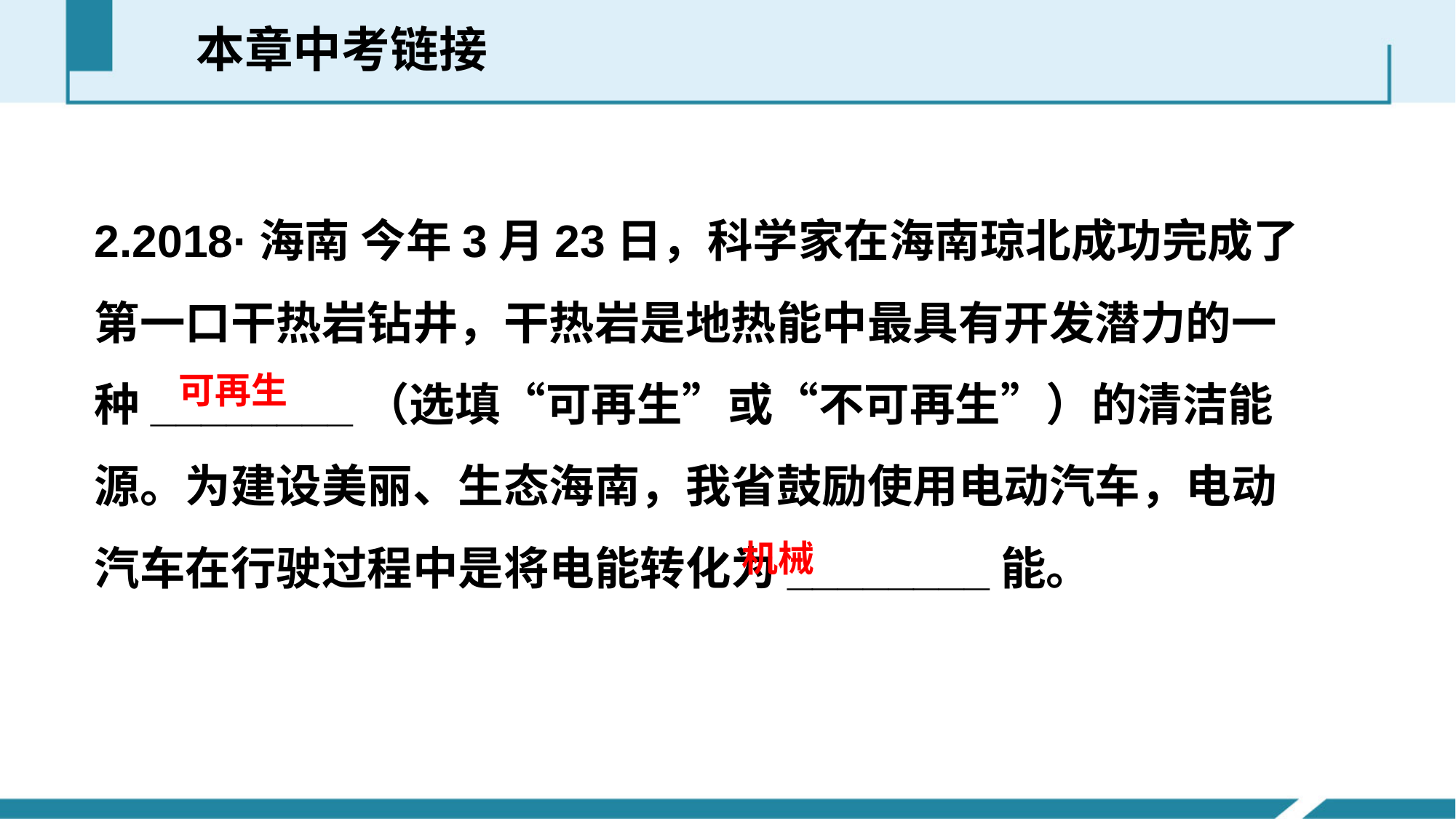

本章中考链接
2.2018·海南 今年3月23日，科学家在海南琼北成功完成了第一口干热岩钻井，干热岩是地热能中最具有开发潜力的一种________（选填“可再生”或“不可再生”）的清洁能源。为建设美丽、生态海南，我省鼓励使用电动汽车，电动汽车在行驶过程中是将电能转化为________能。
可再生
机械